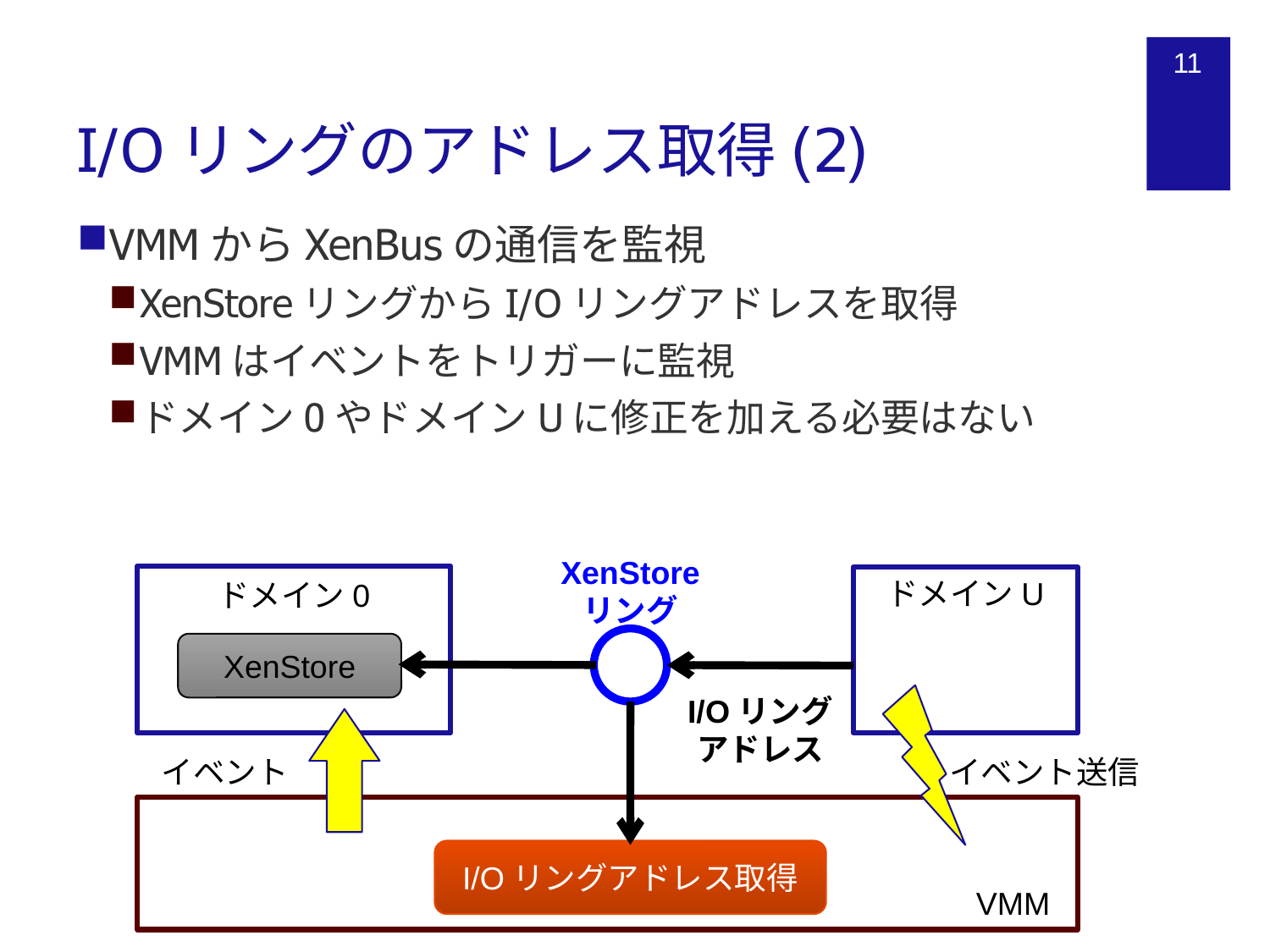

# I/Oリングのアドレス取得(2)
11
VMMからXenBusの通信を監視
XenStoreリングからI/Oリングアドレスを取得
VMMはイベントをトリガーに監視
ドメイン0やドメインUに修正を加える必要はない
XenStore
リング

ドメイン0
XenStore

ドメインU

I/Oリング
アドレス

イベント
イベント送信

I/Oリングアドレス取得
VMM